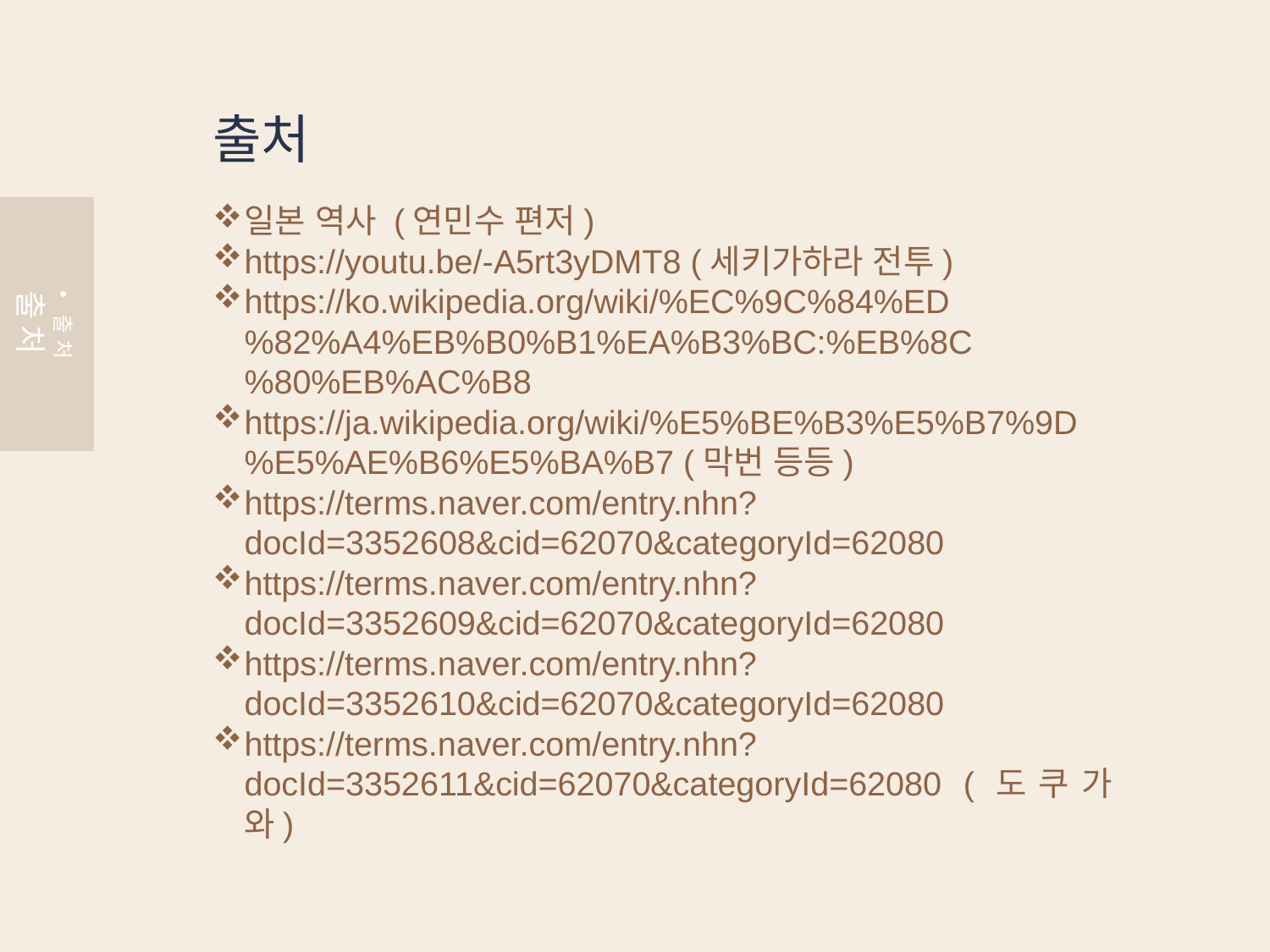

출처

일본 역사 (연민수 편저)
https://youtu.be/-A5rt3yDMT8 (세키가하라 전투)
https://ko.wikipedia.org/wiki/%EC%9C%84%ED%82%A4%EB%B0%B1%EA%B3%BC:%EB%8C%80%EB%AC%B8
https://ja.wikipedia.org/wiki/%E5%BE%B3%E5%B7%9D%E5%AE%B6%E5%BA%B7 (막번 등등)
https://terms.naver.com/entry.nhn?docId=3352608&cid=62070&categoryId=62080
https://terms.naver.com/entry.nhn?docId=3352609&cid=62070&categoryId=62080
https://terms.naver.com/entry.nhn?docId=3352610&cid=62070&categoryId=62080
https://terms.naver.com/entry.nhn?docId=3352611&cid=62070&categoryId=62080 (도쿠가와)

출처
출처